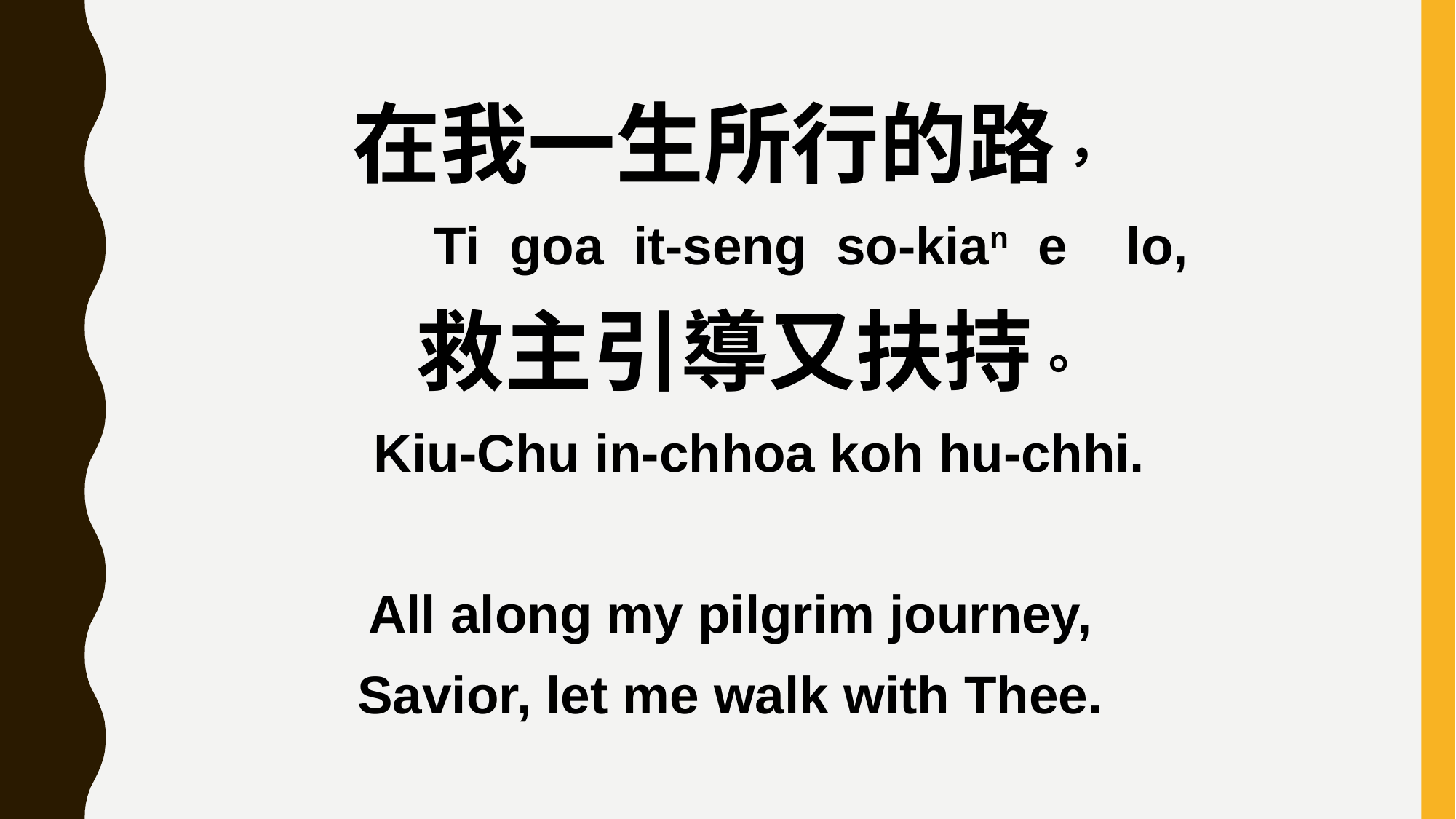

在我一生所行的路，
                Ti  goa  it-seng  so-kian  e    lo,
 救主引導又扶持。
    Kiu-Chu in-chhoa koh hu-chhi.

All along my pilgrim journey,
Savior, let me walk with Thee.